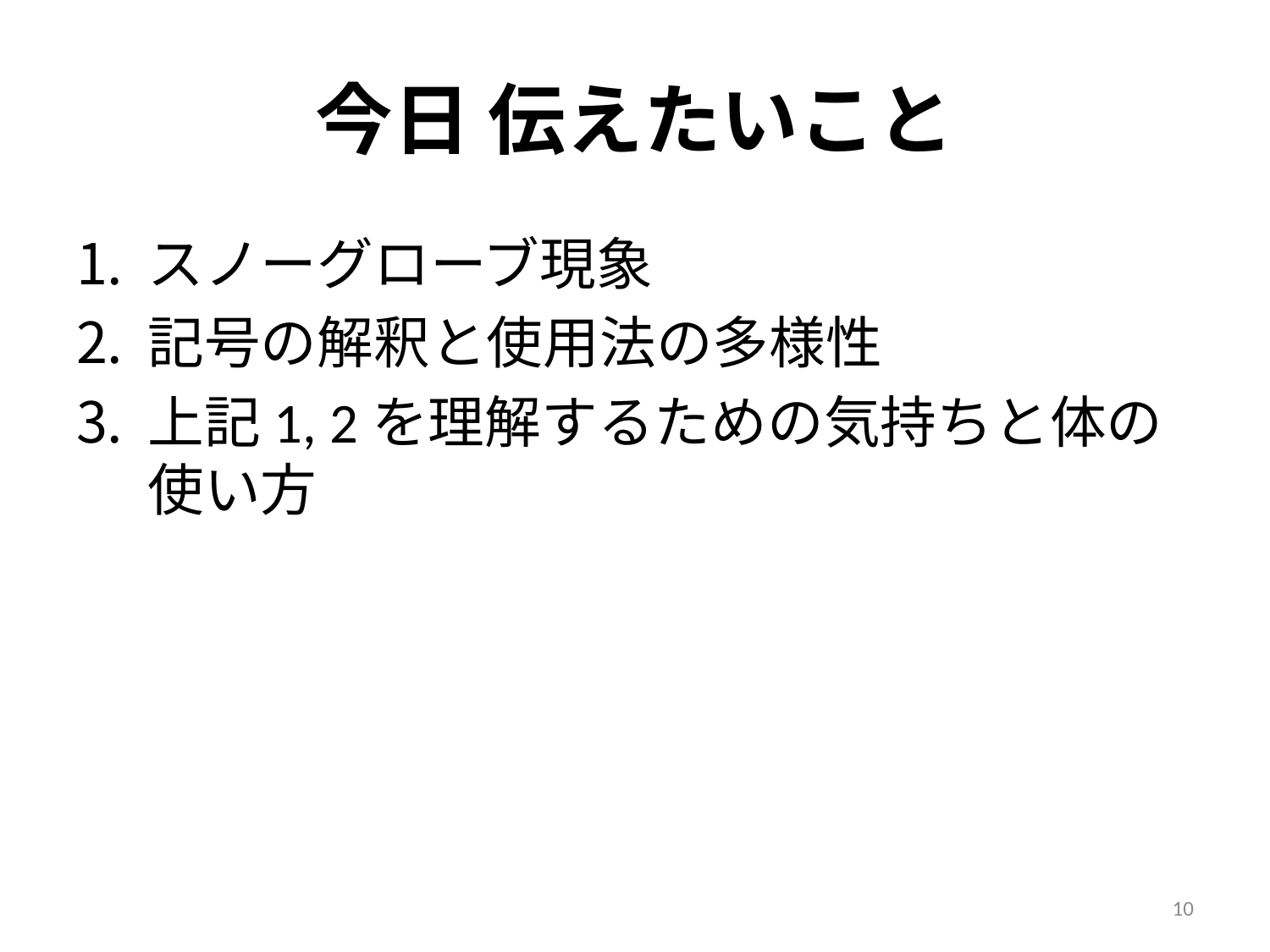

# 今日 伝えたいこと
スノーグローブ現象
記号の解釈と使用法の多様性
上記1, 2を理解するための気持ちと体の使い方
10